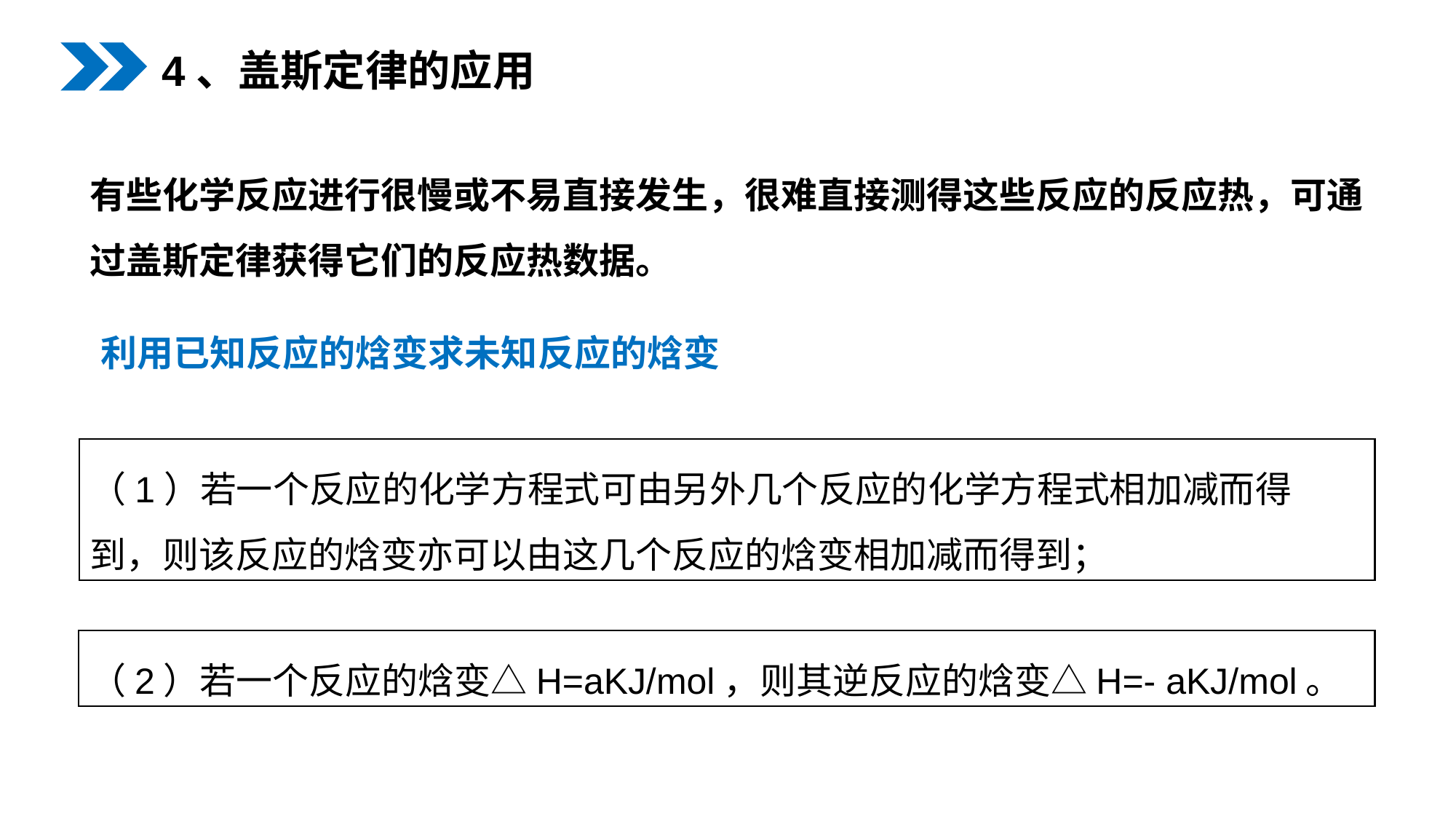

4、盖斯定律的应用
有些化学反应进行很慢或不易直接发生，很难直接测得这些反应的反应热，可通过盖斯定律获得它们的反应热数据。
利用已知反应的焓变求未知反应的焓变
（1）若一个反应的化学方程式可由另外几个反应的化学方程式相加减而得到，则该反应的焓变亦可以由这几个反应的焓变相加减而得到；
（2）若一个反应的焓变△H=aKJ/mol，则其逆反应的焓变△H=- aKJ/mol。